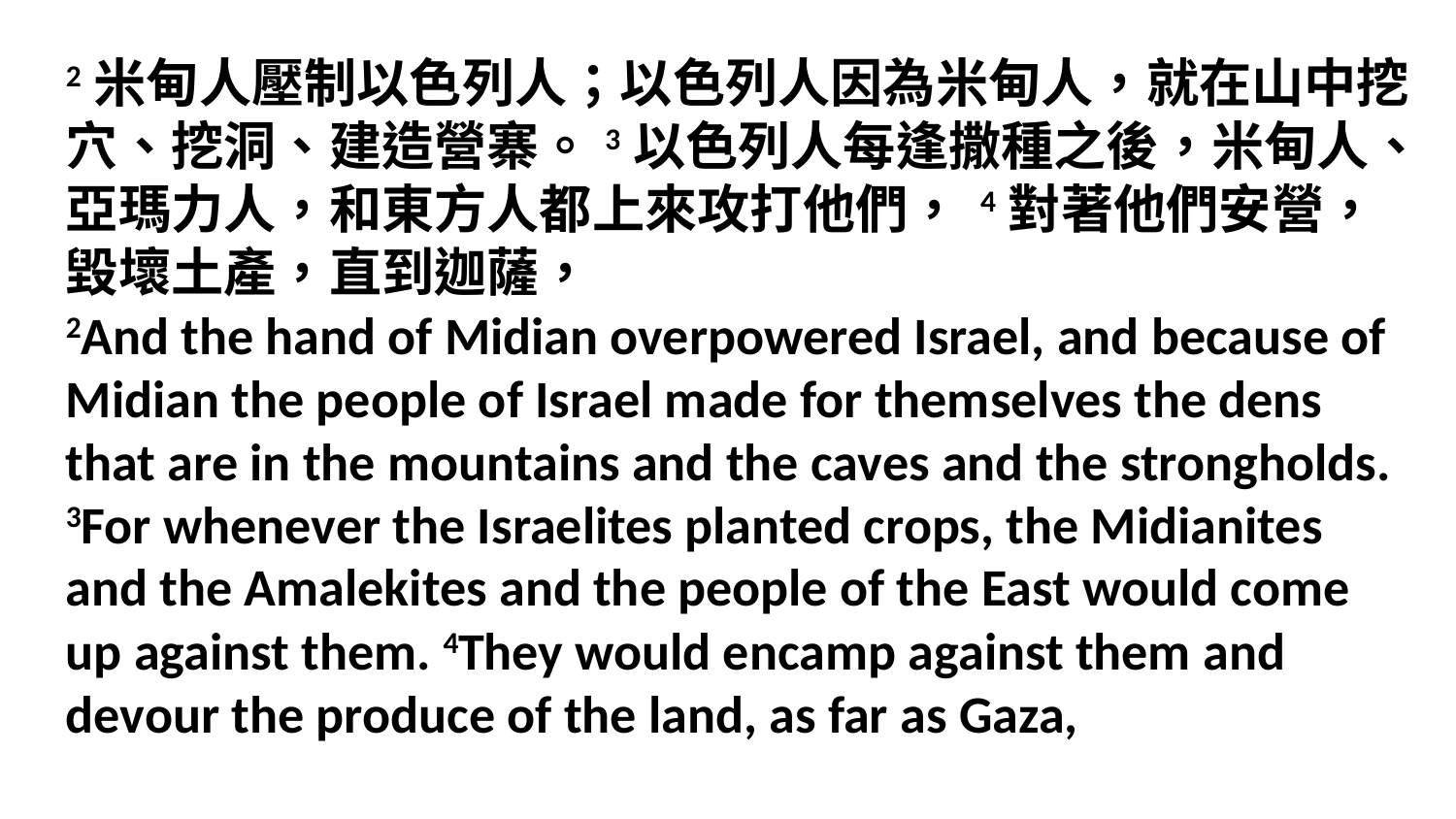

2米甸人壓制以色列人；以色列人因為米甸人，就在山中挖穴、挖洞、建造營寨。3以色列人每逢撒種之後，米甸人、亞瑪力人，和東方人都上來攻打他們， 4對著他們安營，毀壞土產，直到迦薩，
2And the hand of Midian overpowered Israel, and because of Midian the people of Israel made for themselves the dens that are in the mountains and the caves and the strongholds. 3For whenever the Israelites planted crops, the Midianites and the Amalekites and the people of the East would come up against them. 4They would encamp against them and devour the produce of the land, as far as Gaza,